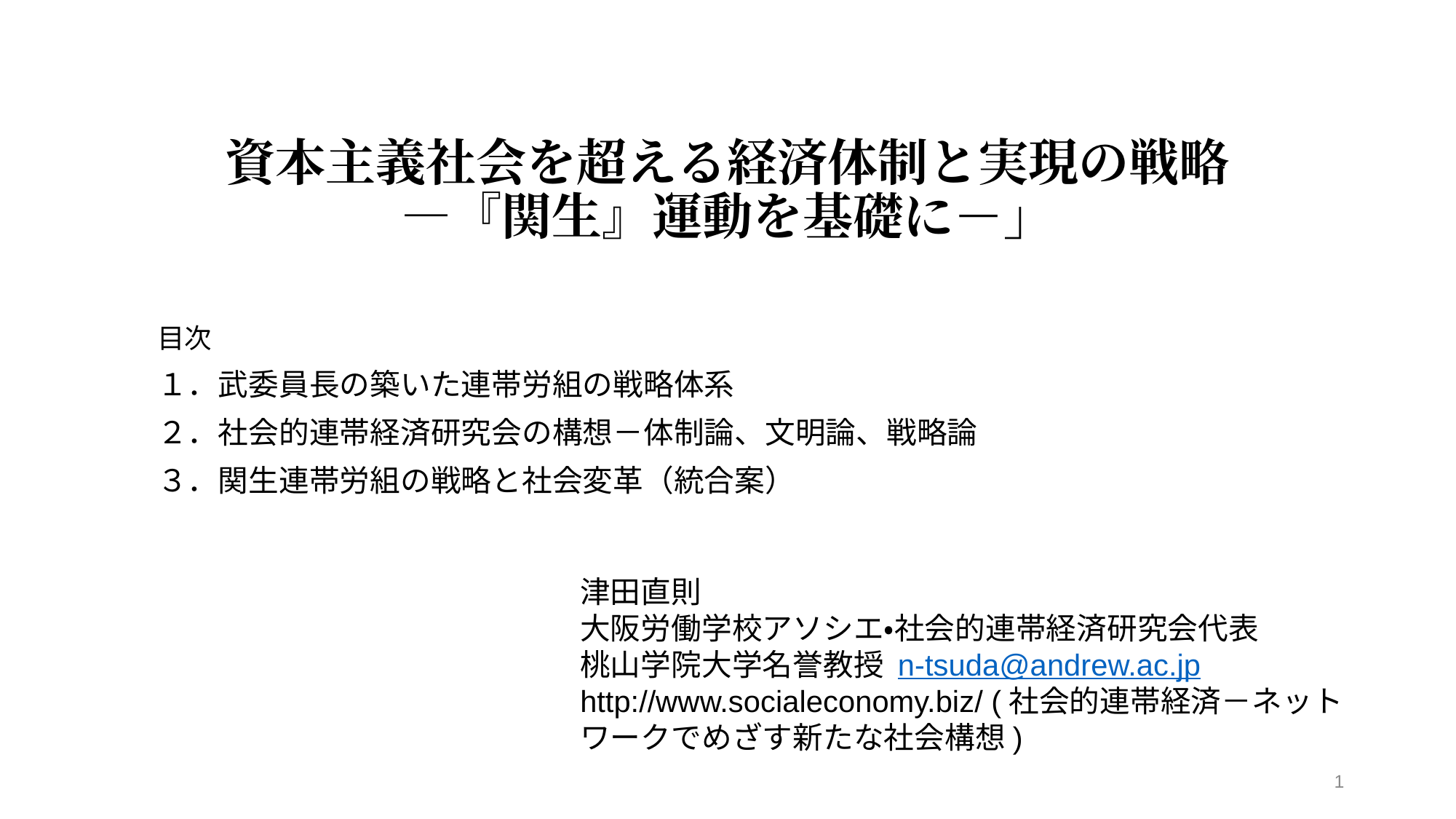

# 資本主義社会を超える経済体制と実現の戦略 ―『関生』運動を基礎に－」
目次
１．武委員長の築いた連帯労組の戦略体系
２．社会的連帯経済研究会の構想－体制論、文明論、戦略論
３．関生連帯労組の戦略と社会変革（統合案）
津田直則
大阪労働学校アソシエ・社会的連帯経済研究会代表
桃山学院大学名誉教授 n-tsuda@andrew.ac.jp
http://www.socialeconomy.biz/ (社会的連帯経済－ネットワークでめざす新たな社会構想)

1